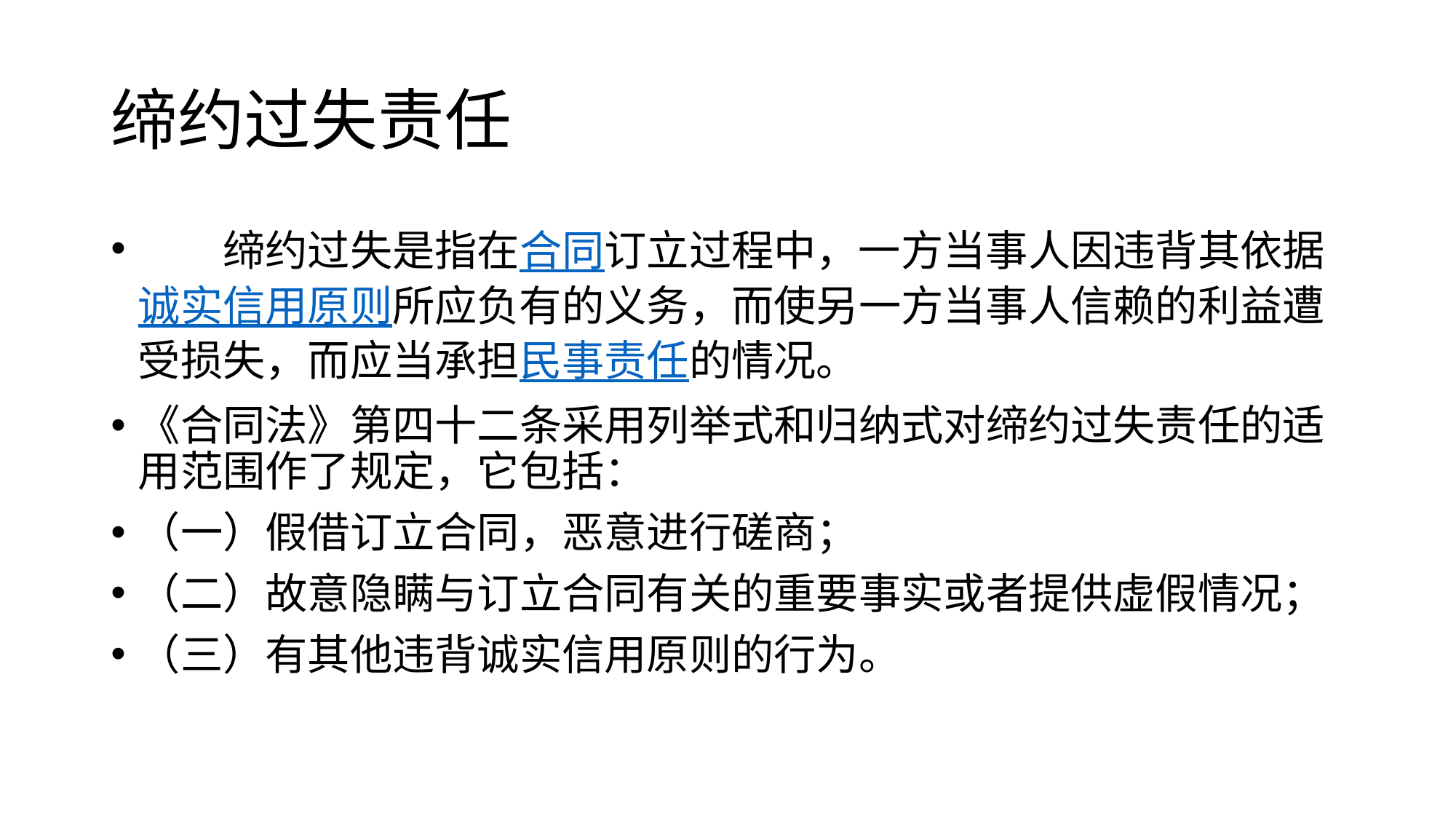

# 缔约过失责任
　　缔约过失是指在合同订立过程中，一方当事人因违背其依据诚实信用原则所应负有的义务，而使另一方当事人信赖的利益遭受损失，而应当承担民事责任的情况。
《合同法》第四十二条采用列举式和归纳式对缔约过失责任的适用范围作了规定，它包括：
（一）假借订立合同，恶意进行磋商；
（二）故意隐瞒与订立合同有关的重要事实或者提供虚假情况；
（三）有其他违背诚实信用原则的行为。